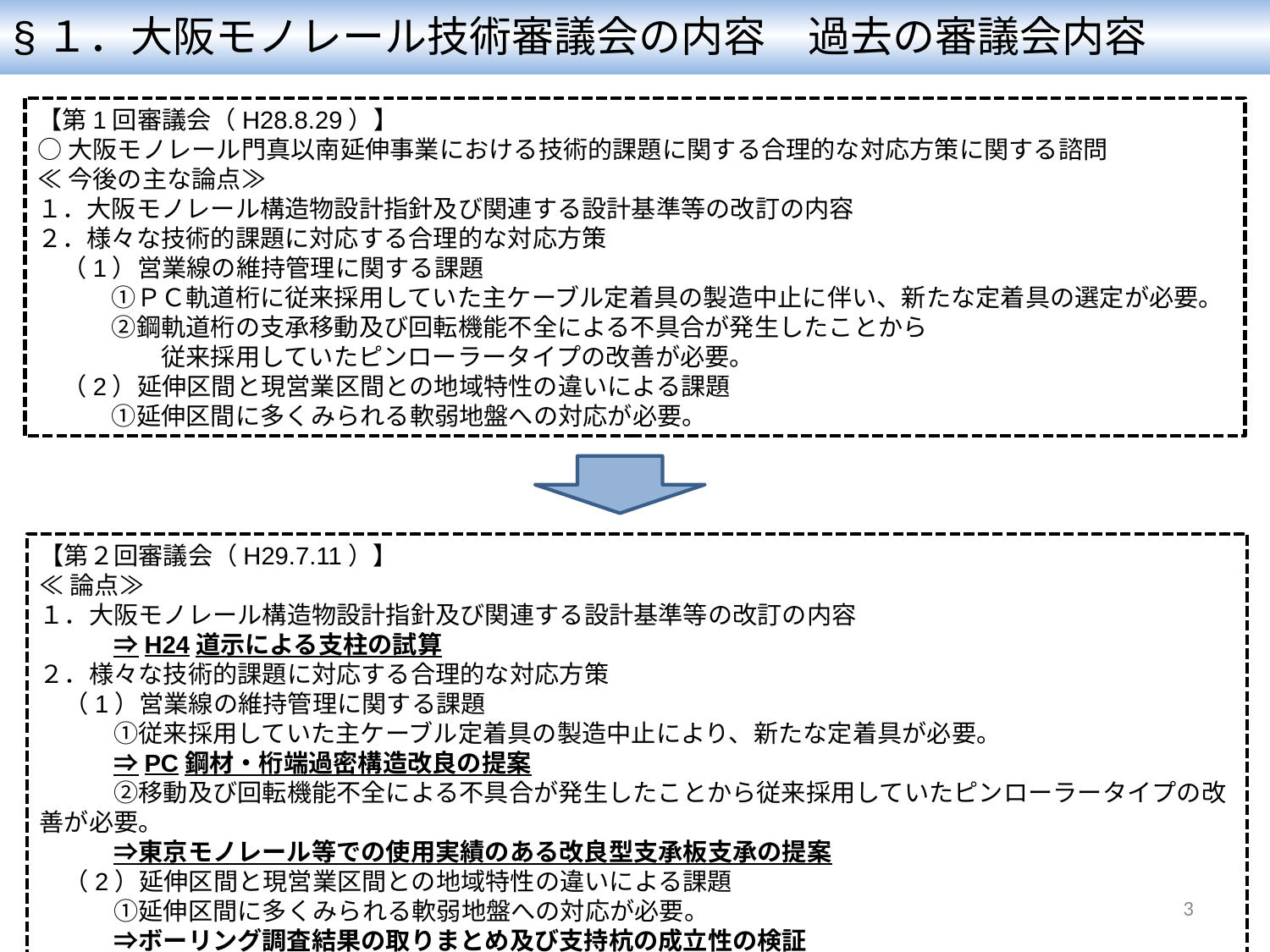

§１．大阪モノレール技術審議会の内容　過去の審議会内容
【第1回審議会（H28.8.29）】
○大阪モノレール門真以南延伸事業における技術的課題に関する合理的な対応方策に関する諮問
≪今後の主な論点≫
１．大阪モノレール構造物設計指針及び関連する設計基準等の改訂の内容
２．様々な技術的課題に対応する合理的な対応方策
　（1）営業線の維持管理に関する課題
　　　①ＰＣ軌道桁に従来採用していた主ケーブル定着具の製造中止に伴い、新たな定着具の選定が必要。
　　　②鋼軌道桁の支承移動及び回転機能不全による不具合が発生したことから
　　　　　従来採用していたピンローラータイプの改善が必要。
　（2）延伸区間と現営業区間との地域特性の違いによる課題
　　　①延伸区間に多くみられる軟弱地盤への対応が必要。

【第２回審議会（H29.7.11）】
≪論点≫
１．大阪モノレール構造物設計指針及び関連する設計基準等の改訂の内容
　　　⇒H24道示による支柱の試算
２．様々な技術的課題に対応する合理的な対応方策
　（1）営業線の維持管理に関する課題
　　　①従来採用していた主ケーブル定着具の製造中止により、新たな定着具が必要。
　　　⇒PC鋼材・桁端過密構造改良の提案
　　　②移動及び回転機能不全による不具合が発生したことから従来採用していたピンローラータイプの改善が必要。
　　　⇒東京モノレール等での使用実績のある改良型支承板支承の提案
　（2）延伸区間と現営業区間との地域特性の違いによる課題
　　　①延伸区間に多くみられる軟弱地盤への対応が必要。
　　　⇒ボーリング調査結果の取りまとめ及び支持杭の成立性の検証
3